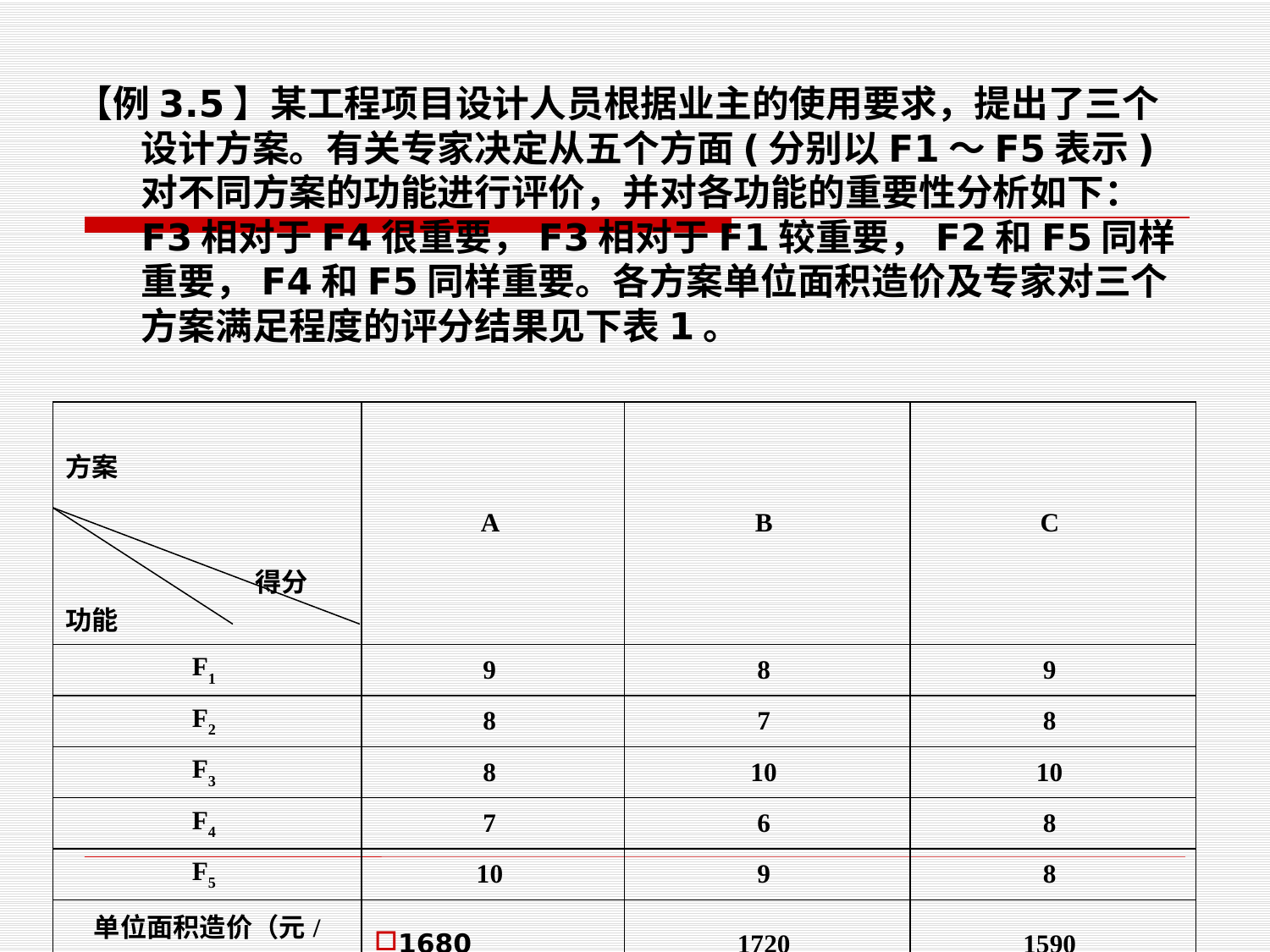

【例3.5】某工程项目设计人员根据业主的使用要求，提出了三个设计方案。有关专家决定从五个方面(分别以F1～F5表示)对不同方案的功能进行评价，并对各功能的重要性分析如下：F3相对于F4很重要，F3相对于F1较重要，F2和F5同样重要，F4和F5同样重要。各方案单位面积造价及专家对三个方案满足程度的评分结果见下表1。

| 方案 得分 功能 | A | B | C |
| --- | --- | --- | --- |
| F1 | 9 | 8 | 9 |
| F2 | 8 | 7 | 8 |
| F3 | 8 | 10 | 10 |
| F4 | 7 | 6 | 8 |
| F5 | 10 | 9 | 8 |
| 单位面积造价（元/m2） | 1680 | 1720 | 1590 |